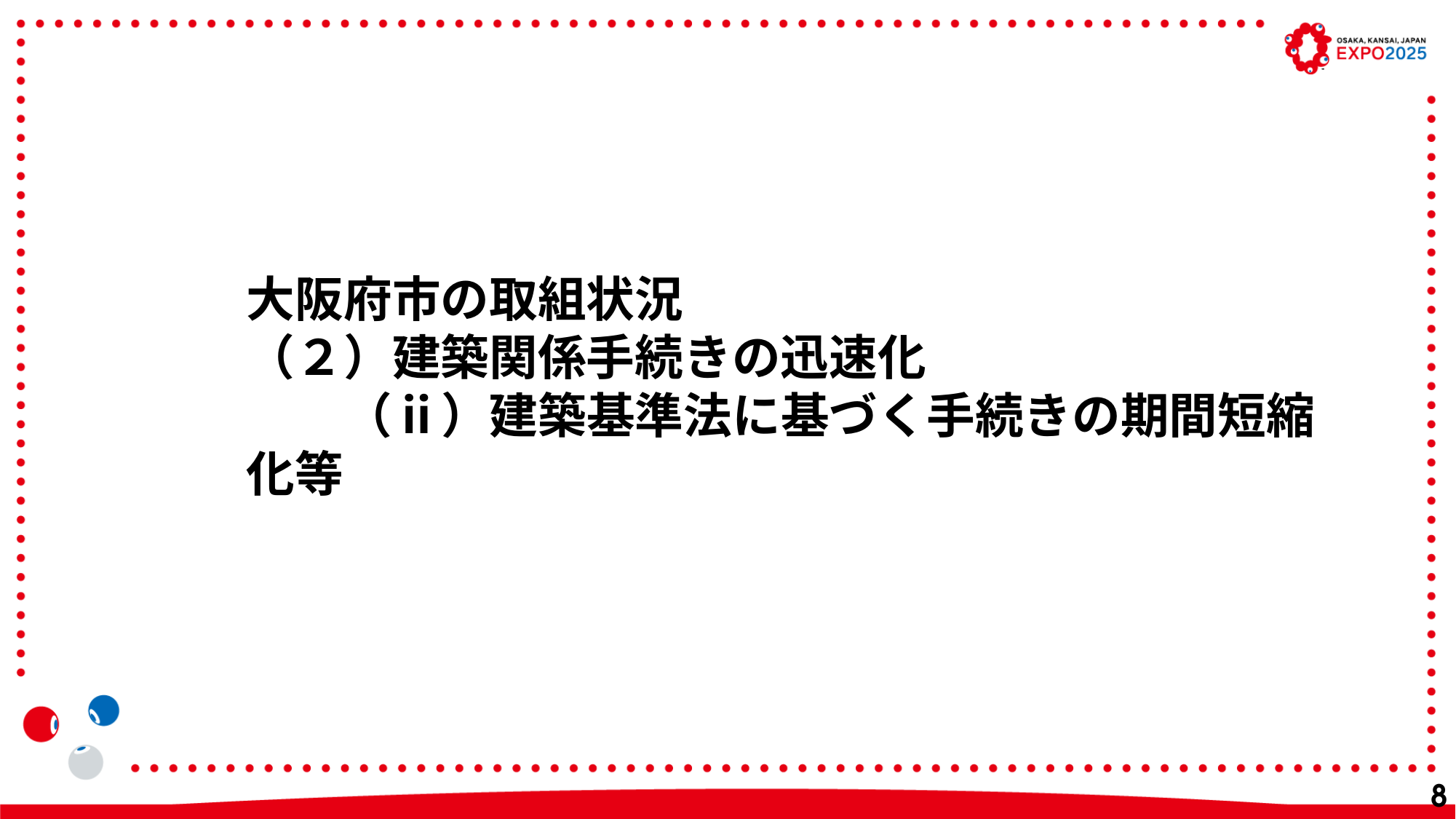

大阪府市の取組状況
（２）建築関係手続きの迅速化
　　（ⅱ）建築基準法に基づく手続きの期間短縮化等
8